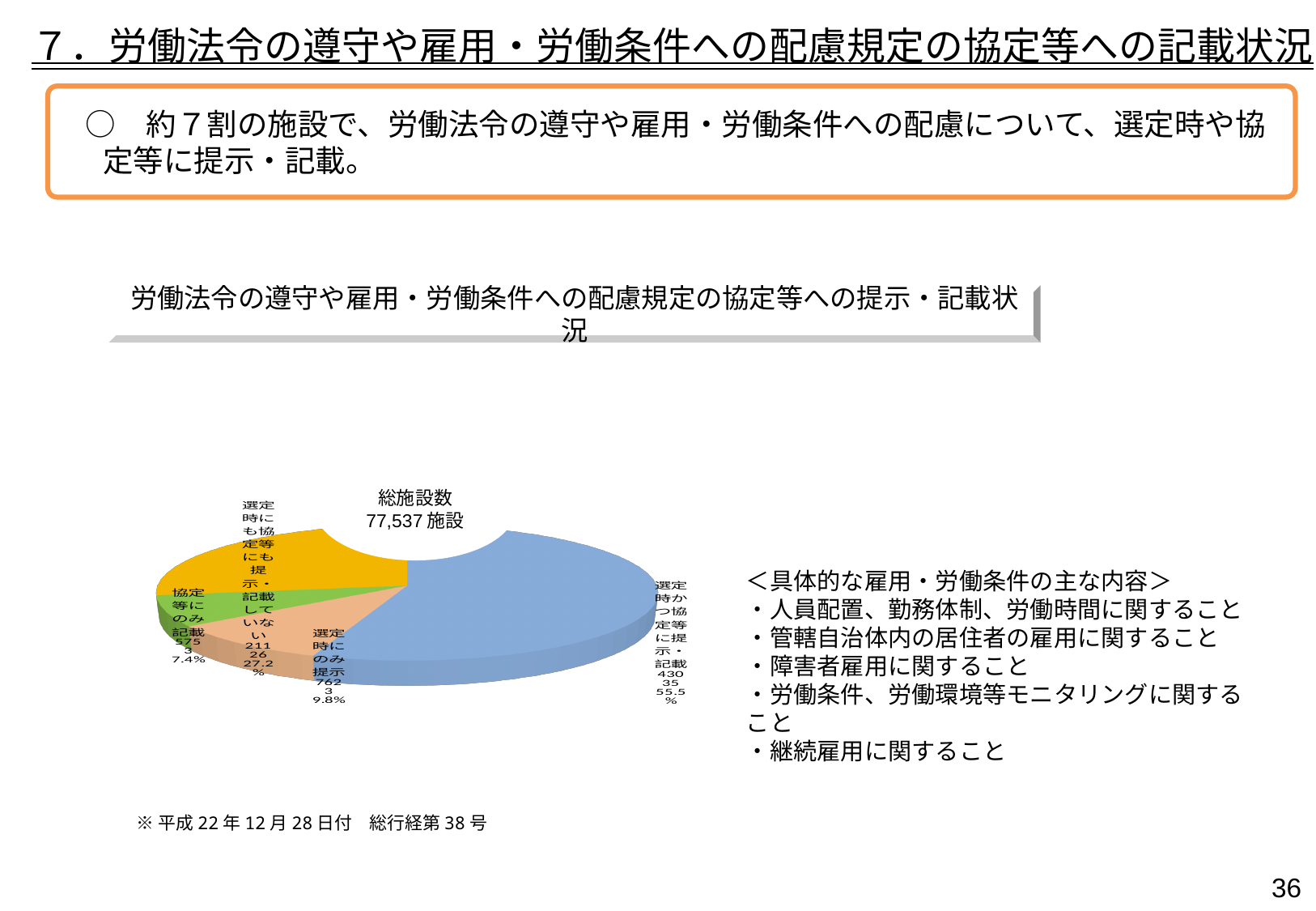

７．労働法令の遵守や雇用・労働条件への配慮規定の協定等への記載状況
　○　約７割の施設で、労働法令の遵守や雇用・労働条件への配慮について、選定時や協定等に提示・記載。
労働法令の遵守や雇用・労働条件への配慮規定の協定等への提示・記載状況

[unsupported chart]

[unsupported chart]

総施設数
77,537施設
＜具体的な雇用・労働条件の主な内容＞
・人員配置、勤務体制、労働時間に関すること
・管轄自治体内の居住者の雇用に関すること
・障害者雇用に関すること
・労働条件、労働環境等モニタリングに関すること
・継続雇用に関すること
※平成22年12月28日付　総行経第38号
36